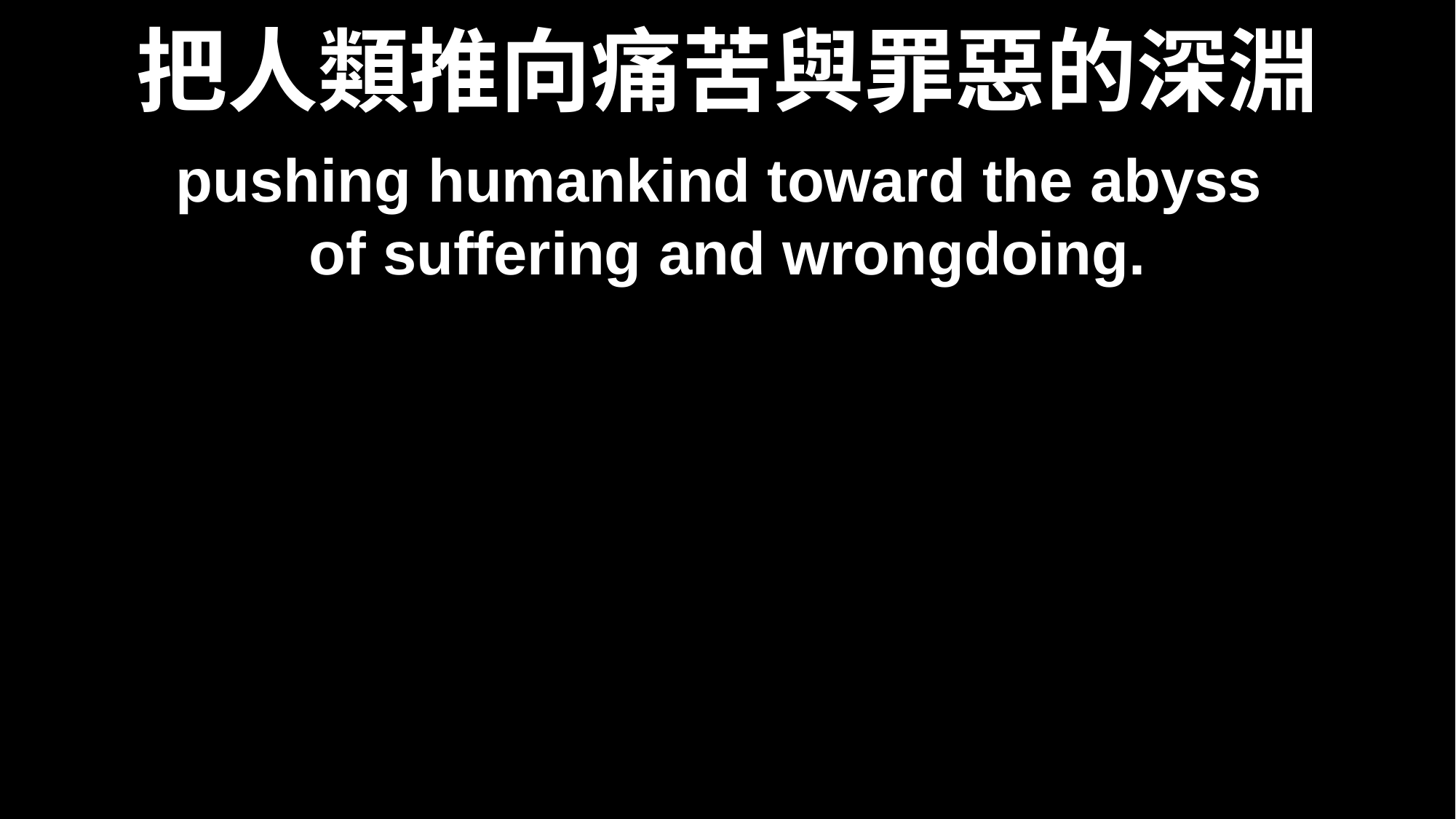

# 把人類推向痛苦與罪惡的深淵
pushing humankind toward the abyss
of suffering and wrongdoing.